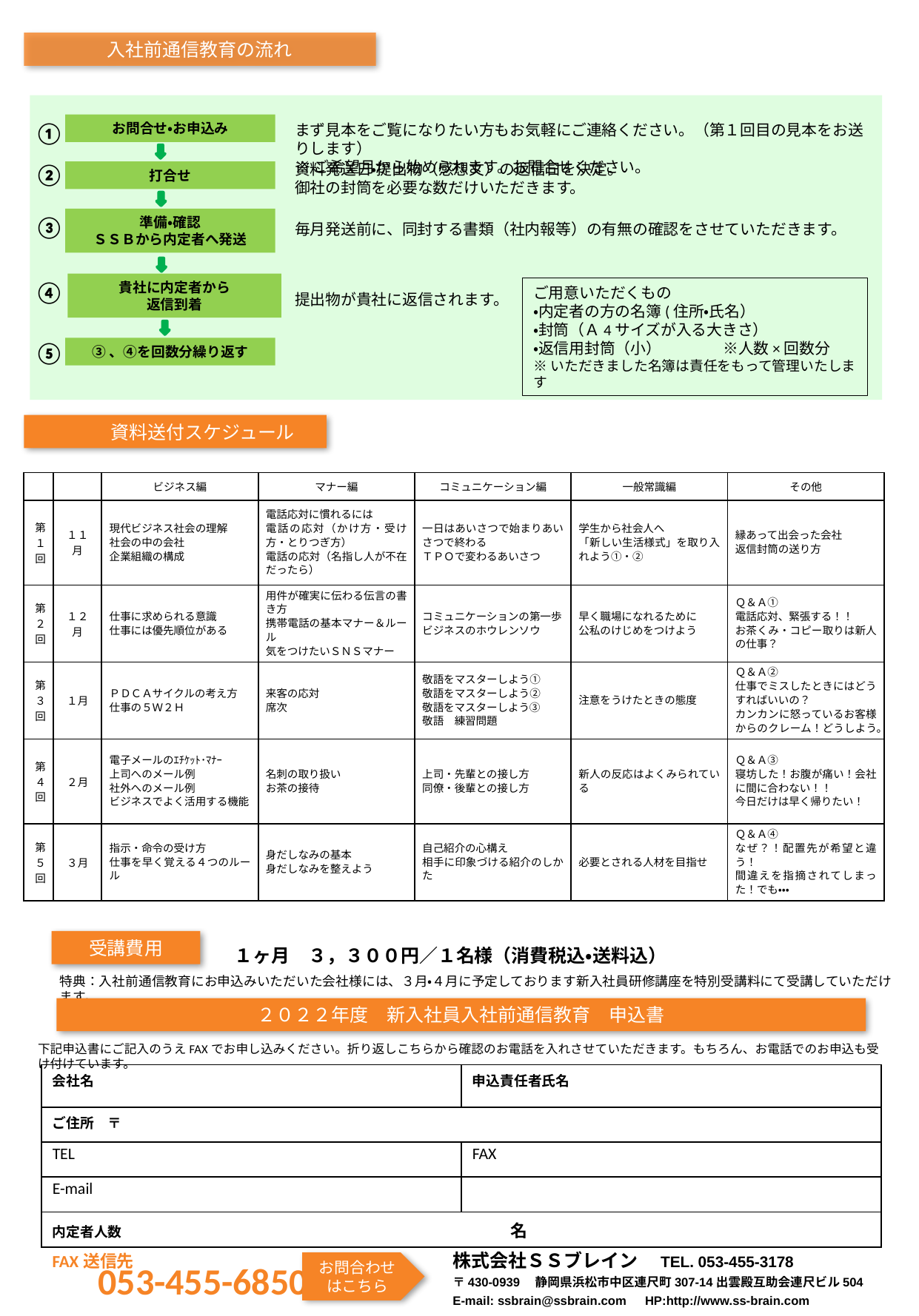

入社前通信教育の流れ
#

①
お問合せ・お申込み
まず見本をご覧になりたい方もお気軽にご連絡ください。（第１回目の見本をお送りします）
※ご希望月から始められます。お問合せください。

資料発送日・提出物（感想文）の返信日を決定。
御社の封筒を必要な数だけいただきます。
②
打合せ

③
準備・確認
ＳＳＢから内定者へ発送
毎月発送前に、同封する書類（社内報等）の有無の確認をさせていただきます。

④
貴社に内定者から
返信到着
ご用意いただくもの
・内定者の方の名簿(住所・氏名）
・封筒（Ａ4サイズが入る大きさ）
・返信用封筒（小）　　　　※人数×回数分
※いただきました名簿は責任をもって管理いたします
提出物が貴社に返信されます。
|  |  |  |  |  |  |  |
| --- | --- | --- | --- | --- | --- | --- |
|  |  |  |  |  |  |  |
|  |  |  |  |  |  |  |
|  |  |  |  |  |  |  |
|  |  |  |  |  |  |  |
|  |  |  |  |  |  |  |
|  |  |  |  |  |  |  |
|  |  |  |  |  |  |  |
|  |  |  |  |  |  |  |
|  |  |  |  |  |  |  |

⑤
③、④を回数分繰り返す
　　　資料送付スケジュール
|  |  | ビジネス編 | マナー編 | コミュニケーション編 | 一般常識編 | その他 |
| --- | --- | --- | --- | --- | --- | --- |
| 第１回 | １１月 | 現代ビジネス社会の理解 社会の中の会社 企業組織の構成 | 電話応対に慣れるには 電話の応対（かけ方・受け方・とりつぎ方） 電話の応対（名指し人が不在だったら） | 一日はあいさつで始まりあいさつで終わる ＴＰＯで変わるあいさつ | 学生から社会人へ 「新しい生活様式」を取り入れよう①・② | 縁あって出会った会社 返信封筒の送り方 |
| 第２回 | １２月 | 仕事に求められる意識 仕事には優先順位がある | 用件が確実に伝わる伝言の書き方 携帯電話の基本マナー＆ルール 気をつけたいＳＮＳマナー | コミュニケーションの第一歩 ビジネスのホウレンソウ | 早く職場になれるために 公私のけじめをつけよう | Ｑ＆Ａ① 電話応対、緊張する！！ お茶くみ・コピー取りは新人の仕事？ |
| 第３回 | １月 | ＰＤＣＡサイクルの考え方 仕事の５Ｗ２Ｈ | 来客の応対 席次 | 敬語をマスターしよう① 敬語をマスターしよう② 敬語をマスターしよう③ 敬語　練習問題 | 注意をうけたときの態度 | Ｑ＆Ａ② 仕事でミスしたときにはどうすればいいの？ カンカンに怒っているお客様からのクレーム！どうしよう。 |
| 第４回 | ２月 | 電子メールのｴﾁｹｯﾄ･ﾏﾅｰ 上司へのメール例 社外へのメール例 ビジネスでよく活用する機能 | 名刺の取り扱い お茶の接待 | 上司・先輩との接し方 同僚・後輩との接し方 | 新人の反応はよくみられている | Ｑ＆Ａ③ 寝坊した！お腹が痛い！会社に間に合わない！！ 今日だけは早く帰りたい！ |
| 第５回 | ３月 | 指示・命令の受け方 仕事を早く覚える４つのルール | 身だしなみの基本 身だしなみを整えよう | 自己紹介の心構え 相手に印象づける紹介のしかた | 必要とされる人材を目指せ | Ｑ＆Ａ④ なぜ？！配置先が希望と違う！ 間違えを指摘されてしまった！でも・・・ |
受講費用
１ヶ月　３，３００円／１名様（消費税込・送料込）
特典：入社前通信教育にお申込みいただいた会社様には、３月・４月に予定しております新入社員研修講座を特別受講料にて受講していただけます。
２０２２年度　新入社員入社前通信教育　申込書
下記申込書にご記入のうえFAXでお申し込みください。折り返しこちらから確認のお電話を入れさせていただきます。もちろん、お電話でのお申込も受け付けています。
| 会社名 | 申込責任者氏名 |
| --- | --- |
| ご住所　〒 |  |
| TEL | FAX |
| E-mail |  |
| 内定者人数　　　　　　　　　　　　　　　　　　　　　　　　　　　　名 |  |
FAX送信先
　053-455-6850
株式会社ＳＳブレイン　TEL. 053-455-3178
〒430-0939　静岡県浜松市中区連尺町307‐14出雲殿互助会連尺ビル504
E-mail: ssbrain@ssbrain.com　HP:http://www.ss-brain.com
お問合わせはこちら